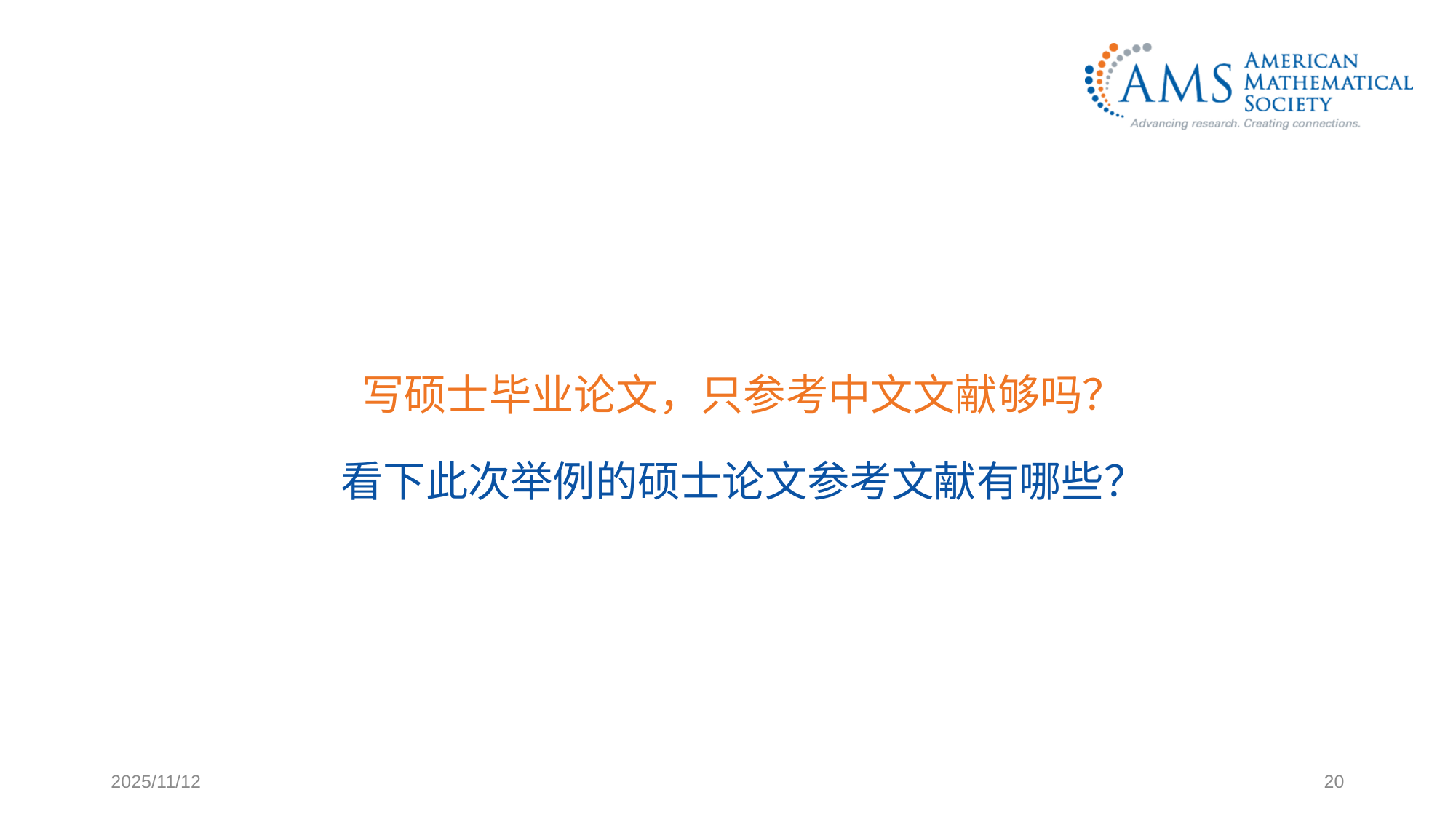

写硕士毕业论文，只参考中文文献够吗？
看下此次举例的硕士论文参考文献有哪些？
2025/11/12
20